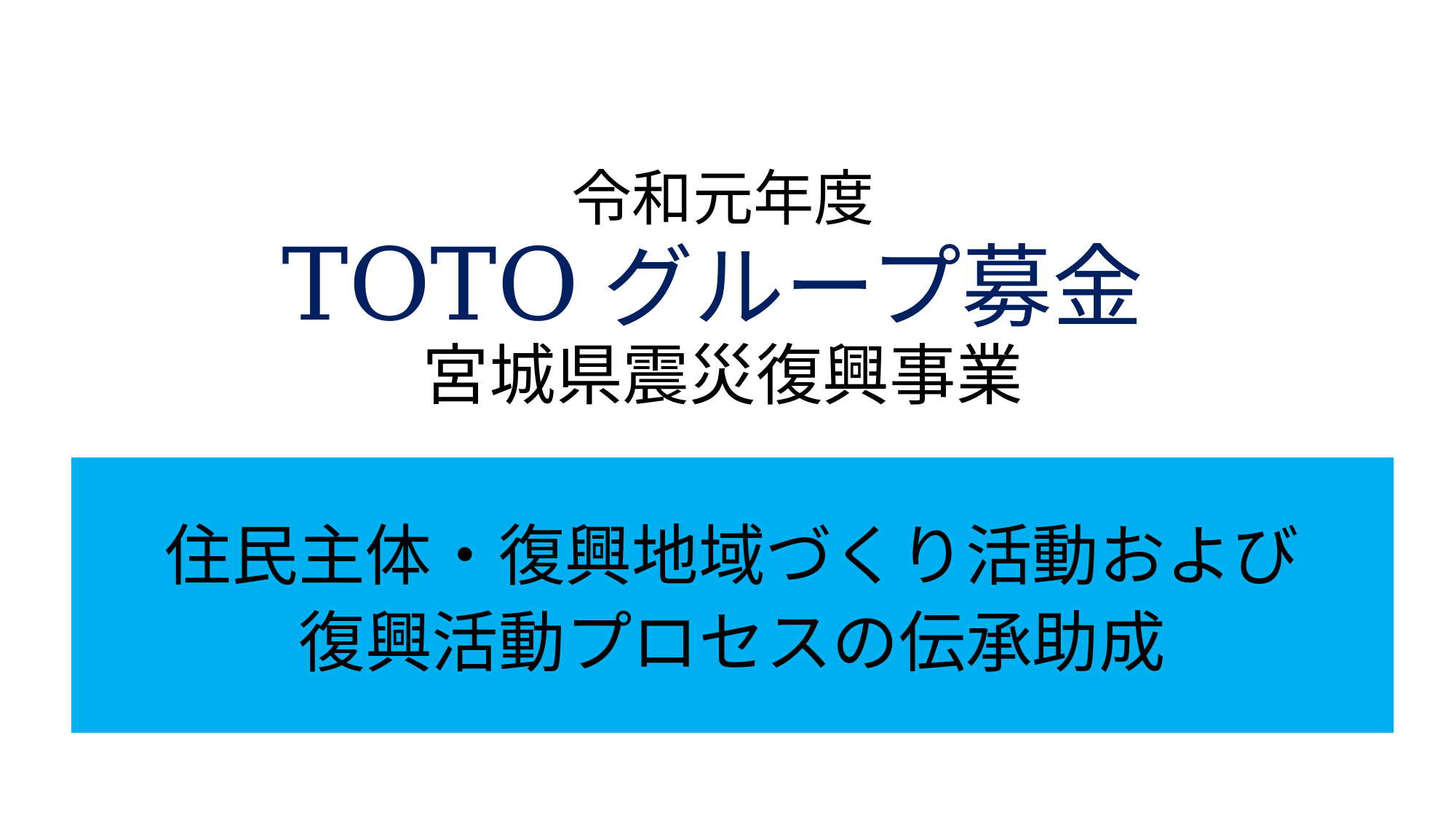

# 令和元年度 TOTOグループ募金 宮城県震災復興事業

住民主体・復興地域づくり活動および
復興活動プロセスの伝承助成